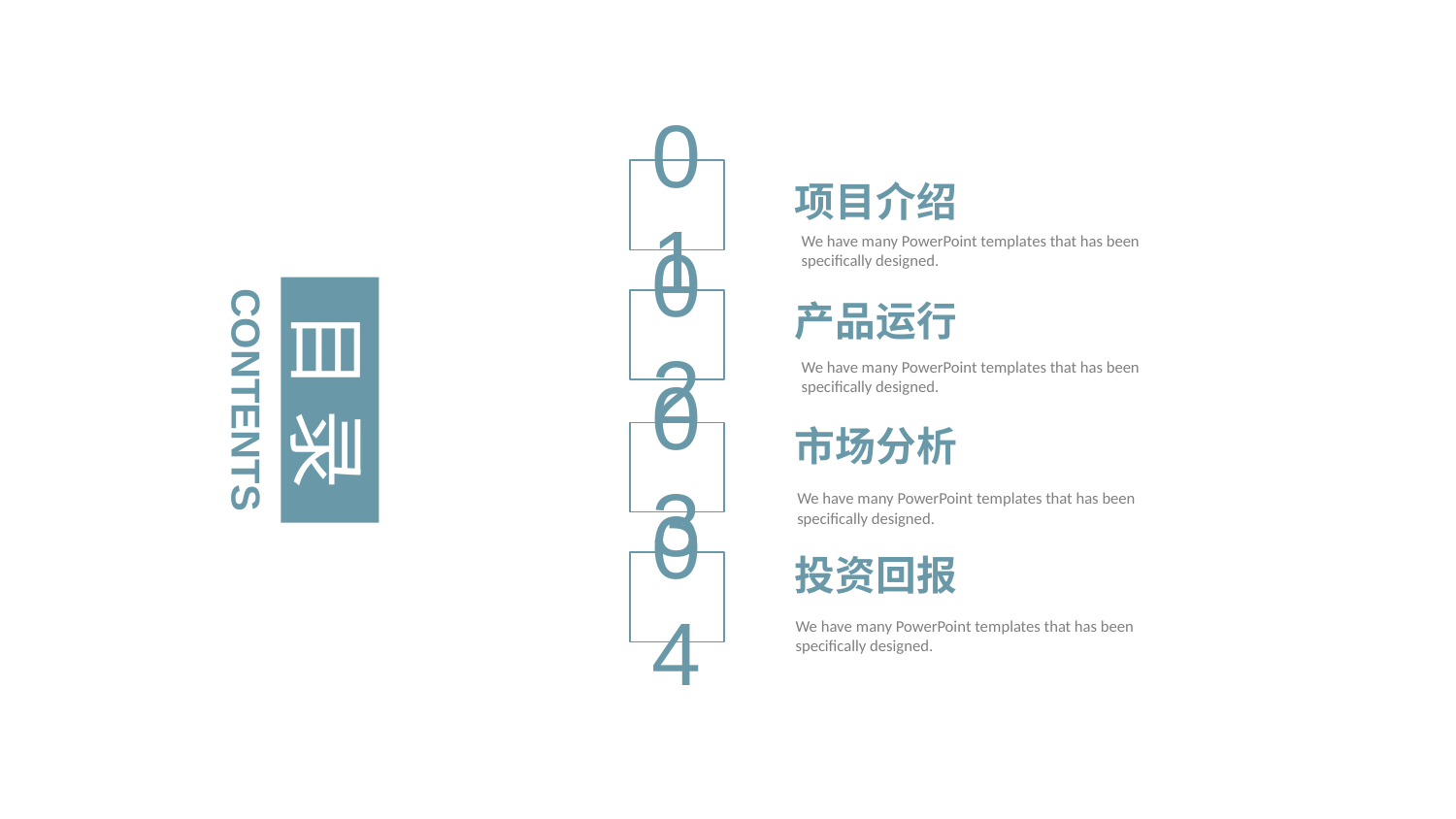

01
项目介绍
We have many PowerPoint templates that has been specifically designed.
目 录
产品运行
02
We have many PowerPoint templates that has been specifically designed.
CONTENTS
市场分析
03
We have many PowerPoint templates that has been specifically designed.
投资回报
04
We have many PowerPoint templates that has been specifically designed.